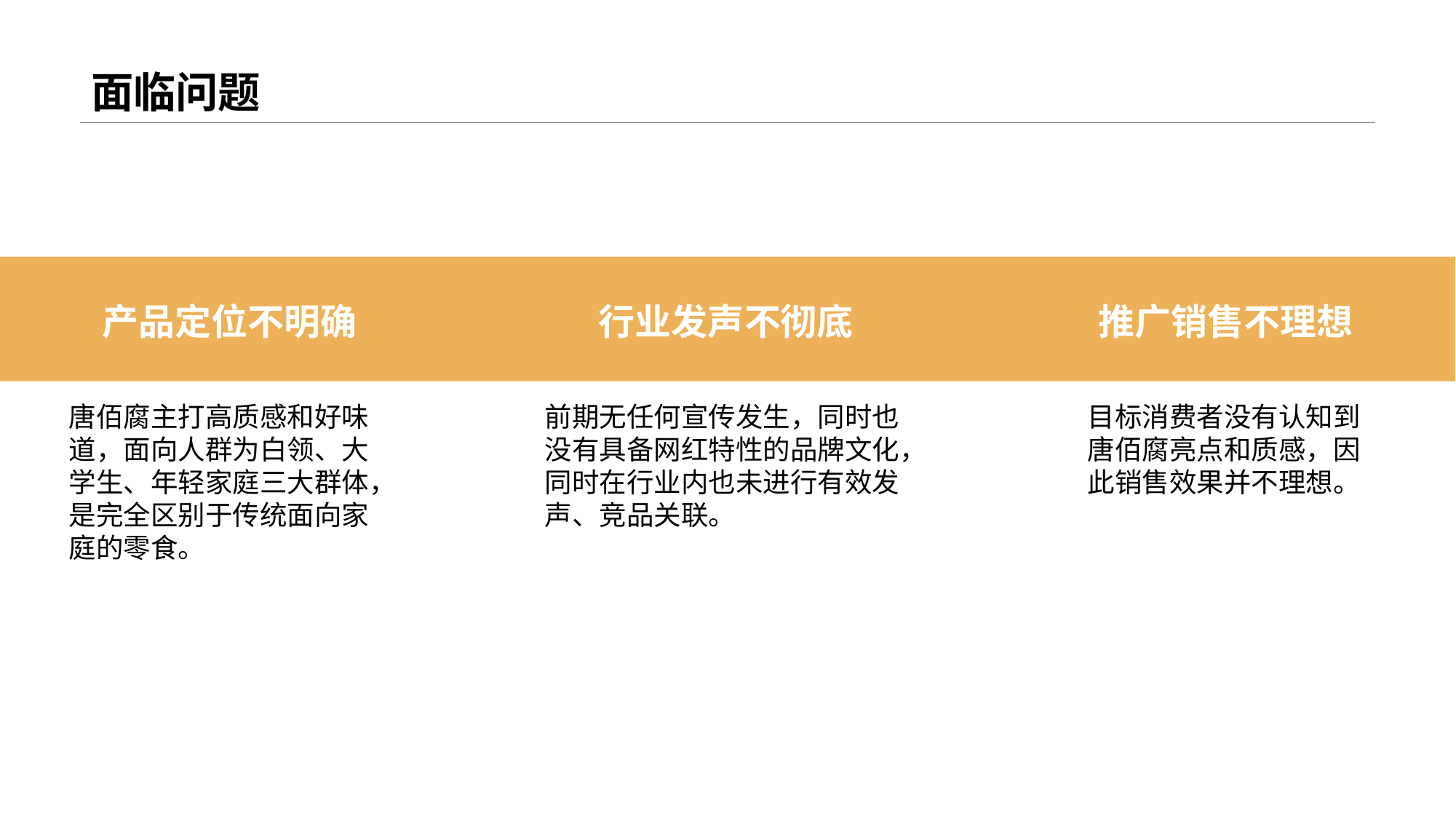

# 面临问题

产品定位不明确
唐佰腐主打高质感和好味道，面向人群为白领、大学生、年轻家庭三大群体，是完全区别于传统面向家庭的零食。
行业发声不彻底
前期无任何宣传发生，同时也没有具备网红特性的品牌文化，同时在行业内也未进行有效发声、竞品关联。
推广销售不理想
目标消费者没有认知到唐佰腐亮点和质感，因此销售效果并不理想。